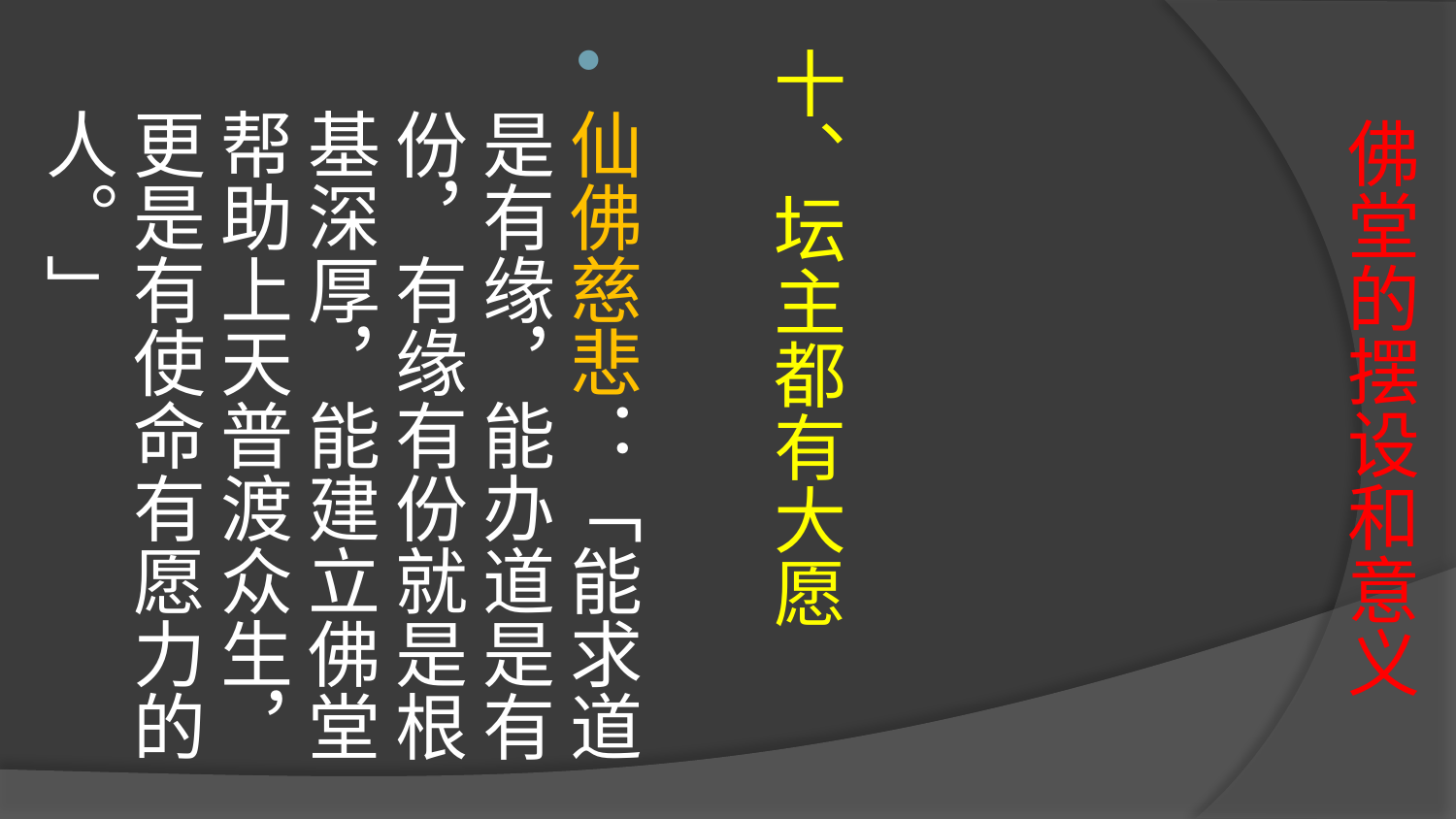

# 佛堂的摆设和意义
十、坛主都有大愿

仙佛慈悲：「能求道是有缘，能办道是有份，有缘有份就是根基深厚，能建立佛堂帮助上天普渡众生，更是有使命有愿力的人。」